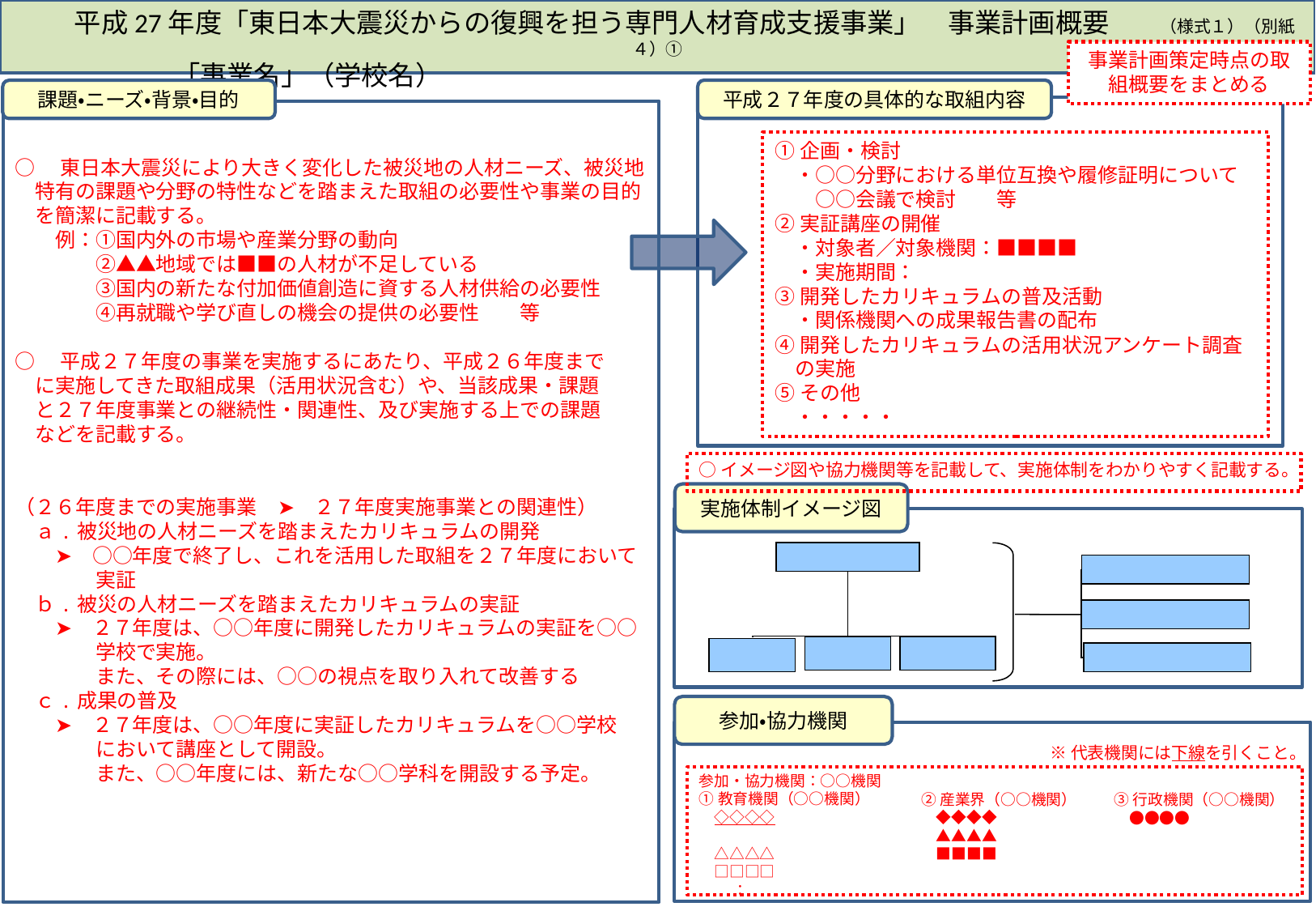

平成27年度「東日本大震災からの復興を担う専門人材育成支援事業」　事業計画概要　　　（様式１）（別紙４）①
　　　　　　「事業名」（学校名）
事業計画策定時点の取組概要をまとめる
平成２７年度の具体的な取組内容
課題・ニーズ・背景・目的

①企画・検討
　・○○分野における単位互換や履修証明について
　　○○会議で検討　　等
②実証講座の開催
　・対象者／対象機関：■■■■
　・実施期間：
③開発したカリキュラムの普及活動
　・関係機関への成果報告書の配布
④開発したカリキュラムの活用状況アンケート調査
　の実施
⑤その他
　・・・・・
○　東日本大震災により大きく変化した被災地の人材ニーズ、被災地
　特有の課題や分野の特性などを踏まえた取組の必要性や事業の目的
　を簡潔に記載する。
　　例：①国内外の市場や産業分野の動向
　　　　②▲▲地域では■■の人材が不足している
　　　　③国内の新たな付加価値創造に資する人材供給の必要性
　　　　④再就職や学び直しの機会の提供の必要性　　等

○　平成２７年度の事業を実施するにあたり、平成２６年度まで
　に実施してきた取組成果（活用状況含む）や、当該成果・課題
　と２７年度事業との継続性・関連性、及び実施する上での課題
　などを記載する。

（２６年度までの実施事業　➤　２７年度実施事業との関連性）
　ａ.被災地の人材ニーズを踏まえたカリキュラムの開発
　　➤　○○年度で終了し、これを活用した取組を２７年度において
　　　　実証
　ｂ.被災の人材ニーズを踏まえたカリキュラムの実証
　　➤　２７年度は、○○年度に開発したカリキュラムの実証を○○
　　　　学校で実施。
　　　　また、その際には、○○の視点を取り入れて改善する
　ｃ.成果の普及
　　➤　２７年度は、○○年度に実証したカリキュラムを○○学校
　　　　において講座として開設。
　　　　また、○○年度には、新たな○○学科を開設する予定。

○イメージ図や協力機関等を記載して、実施体制をわかりやすく記載する。
実施体制イメージ図

参加・協力機関

※代表機関には下線を引くこと。
参加・協力機関：○○機関
①教育機関（○○機関）
　◇◇◇◇
　△△△△
　□□□□
　　 ：

②産業界（○○機関）
　◆◆◆◆
　▲▲▲▲
　■■■■
③行政機関（○○機関）
　●●●●